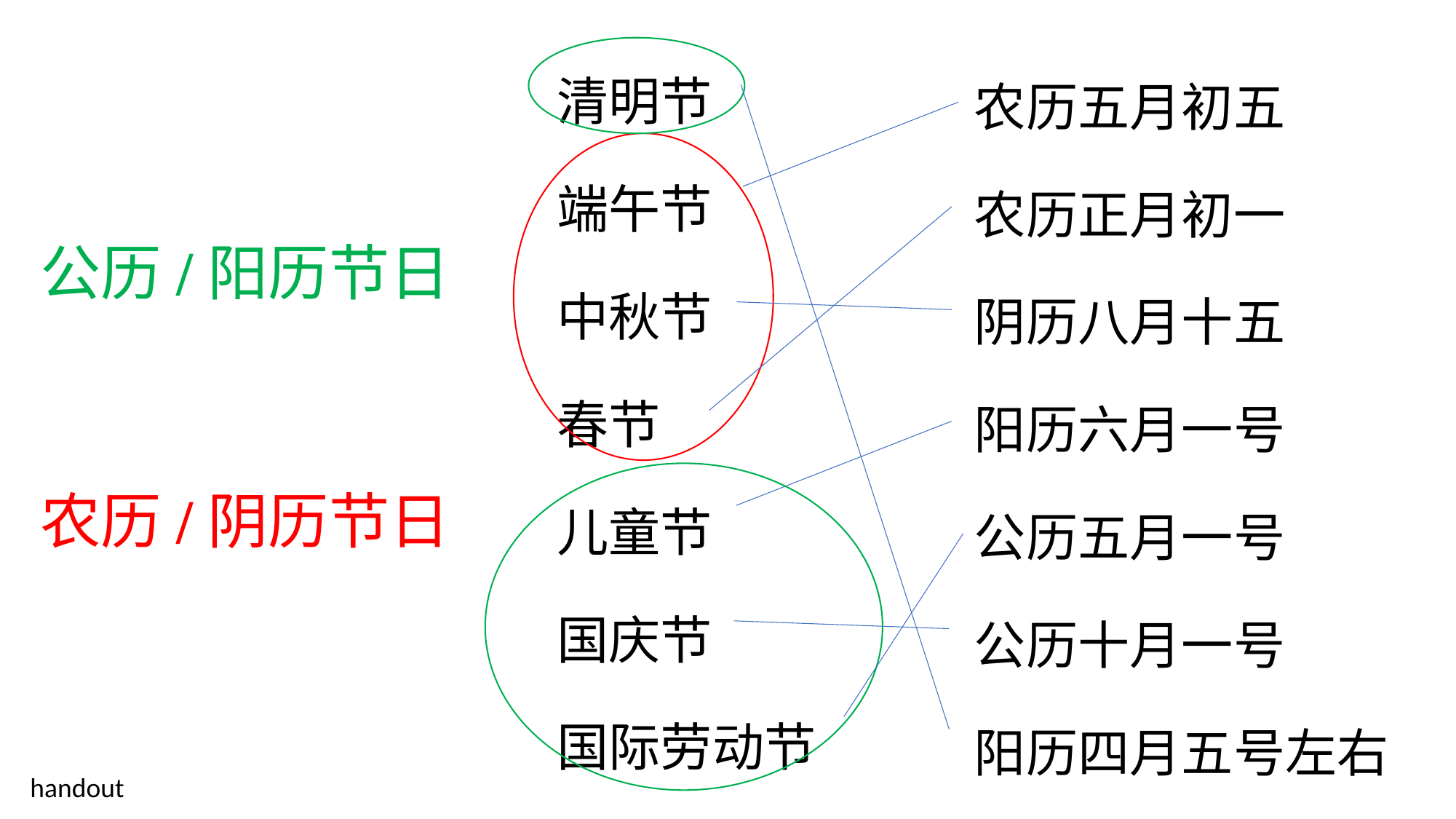

清明节
端午节
中秋节
春节
儿童节
国庆节
国际劳动节

农历五月初五
农历正月初一
阴历八月十五
阳历六月一号
公历五月一号
公历十月一号
阳历四月五号左右

公历/阳历节日

农历/阴历节日

handout